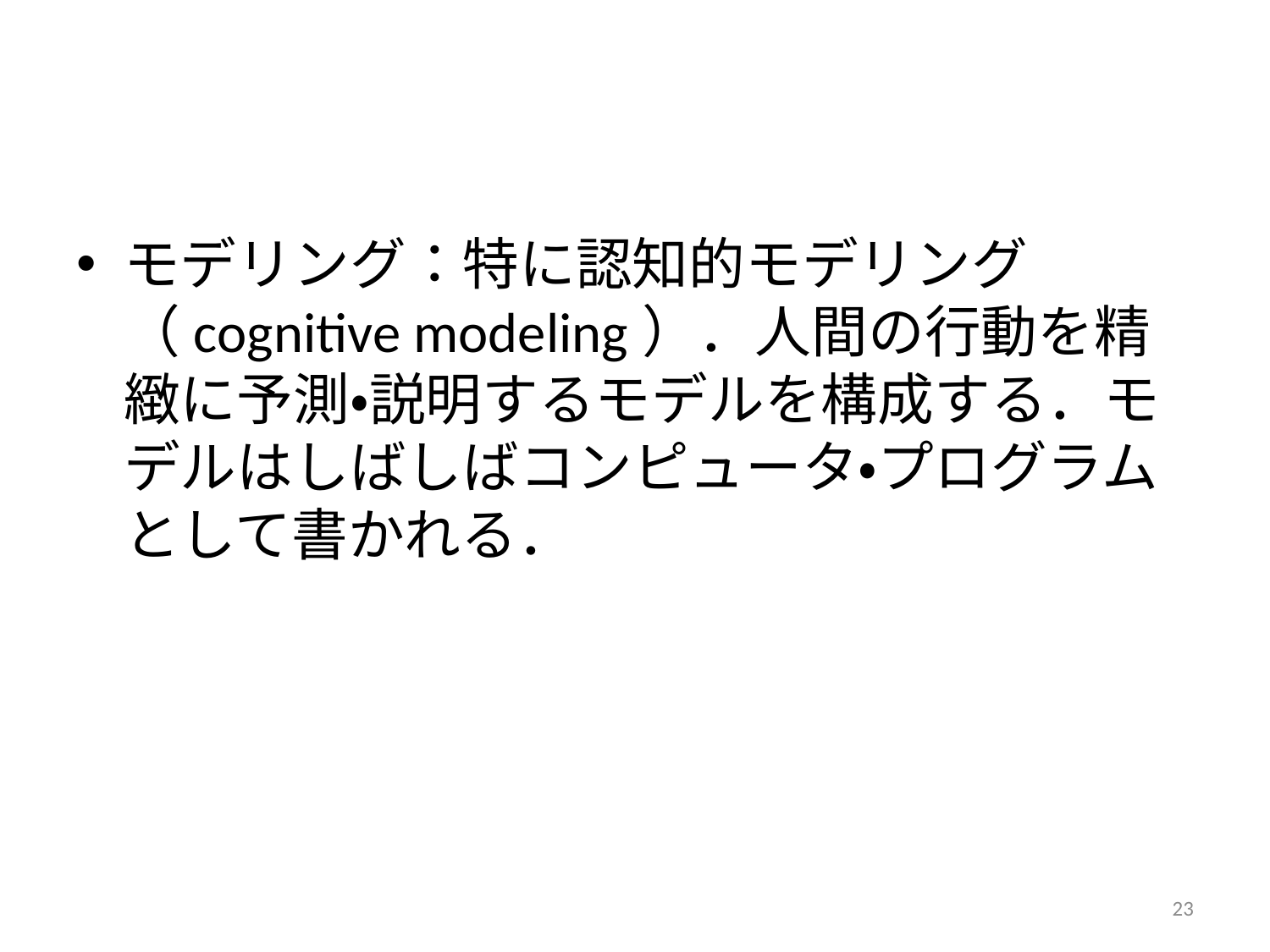

#
モデリング：特に認知的モデリング（cognitive modeling）．人間の行動を精緻に予測・説明するモデルを構成する．モデルはしばしばコンピュータ・プログラムとして書かれる．
23